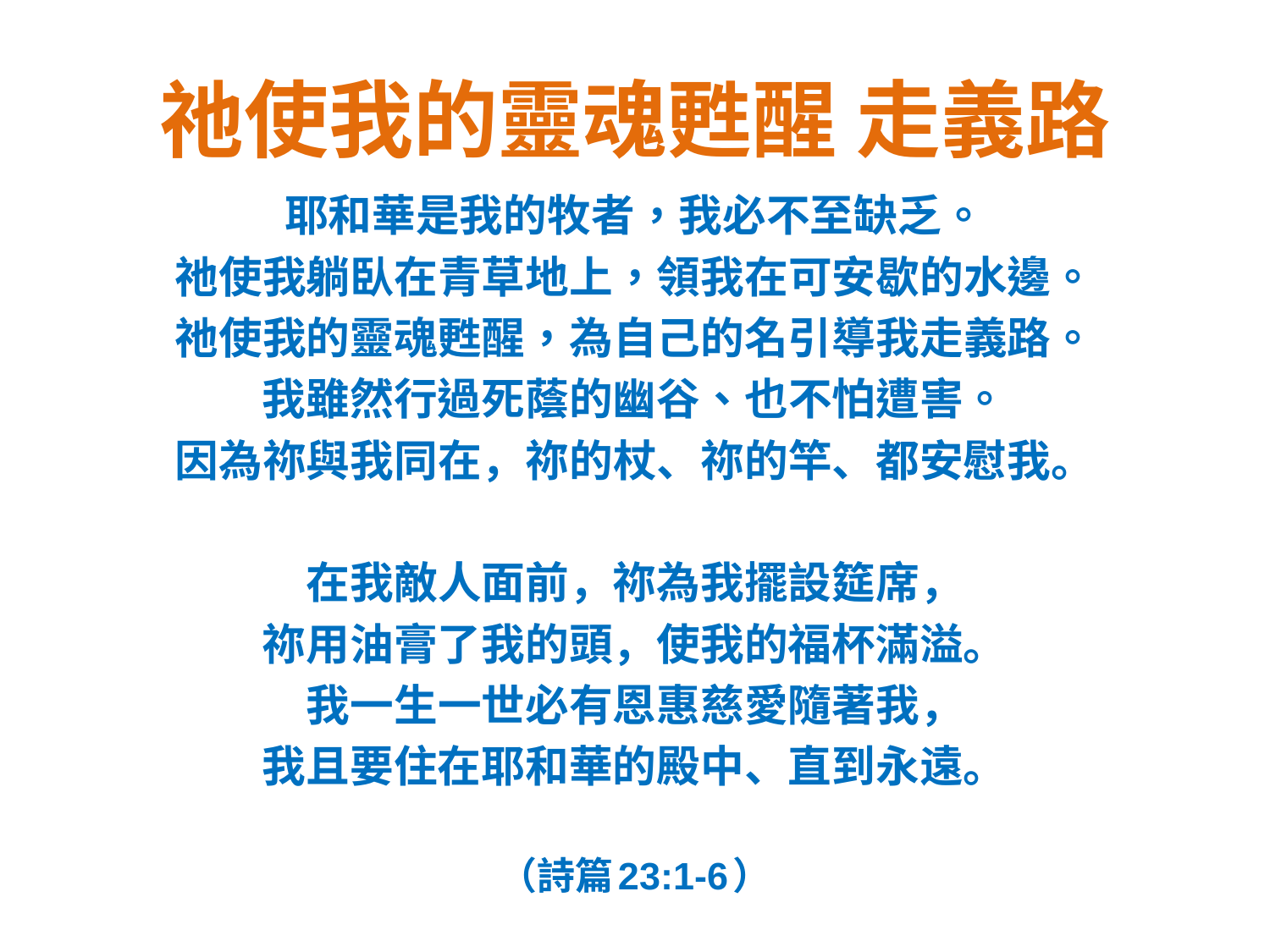

# 祂使我的靈魂甦醒 走義路
耶和華是我的牧者，我必不至缺乏。
祂使我躺臥在青草地上，領我在可安歇的水邊。
祂使我的靈魂甦醒，為自己的名引導我走義路。
我雖然行過死蔭的幽谷、也不怕遭害。
因為祢與我同在，祢的杖、祢的竿、都安慰我。

在我敵人面前，祢為我擺設筵席，
祢用油膏了我的頭，使我的福杯滿溢。
我一生一世必有恩惠慈愛隨著我，
我且要住在耶和華的殿中、直到永遠。

（詩篇23:1-6）